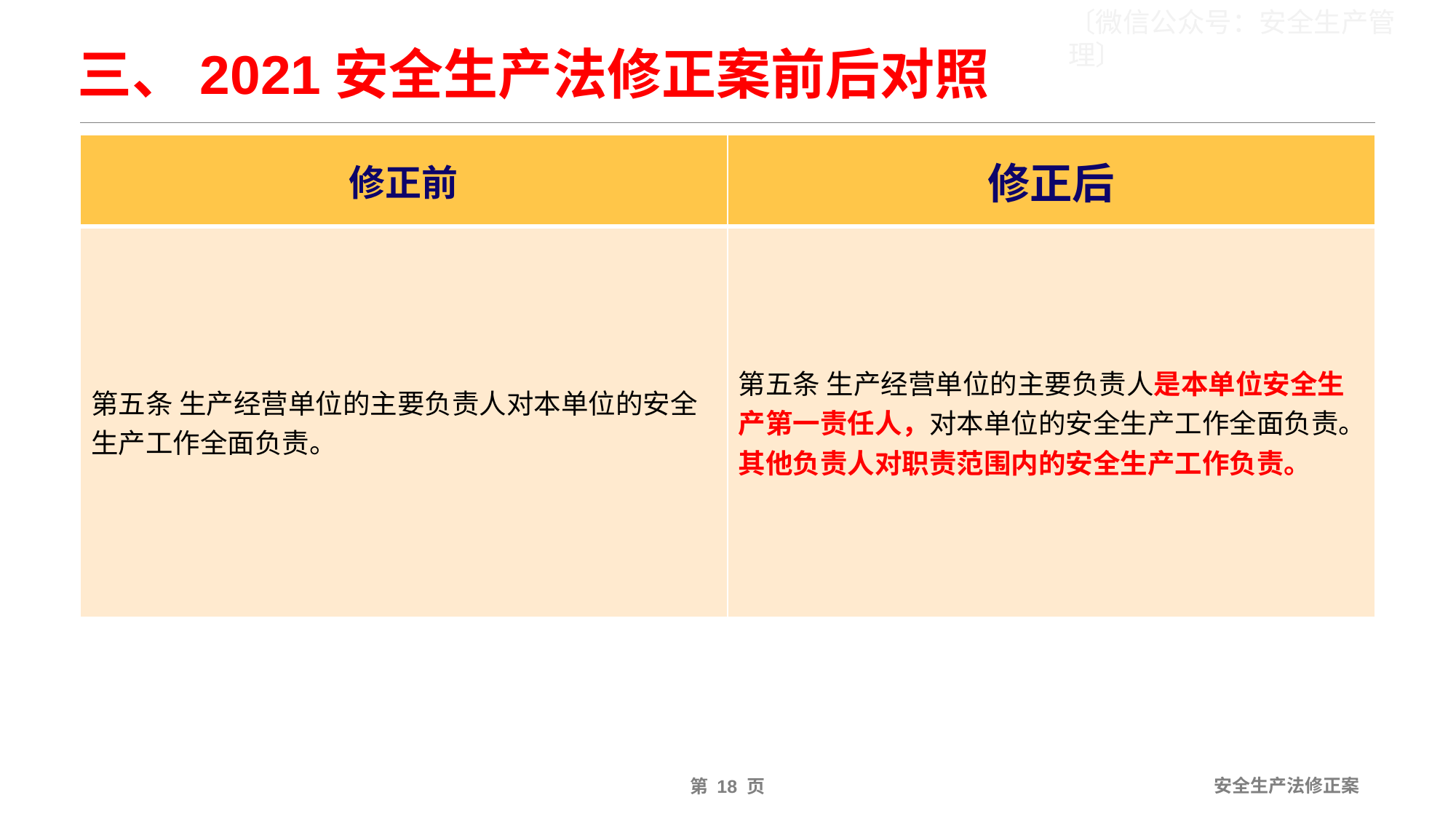

三、2021安全生产法修正案前后对照
| 修正前 | 修正后 |
| --- | --- |
| 第五条 生产经营单位的主要负责人对本单位的安全生产工作全面负责。 | 第五条 生产经营单位的主要负责人是本单位安全生产第一责任人，对本单位的安全生产工作全面负责。其他负责人对职责范围内的安全生产工作负责。 |